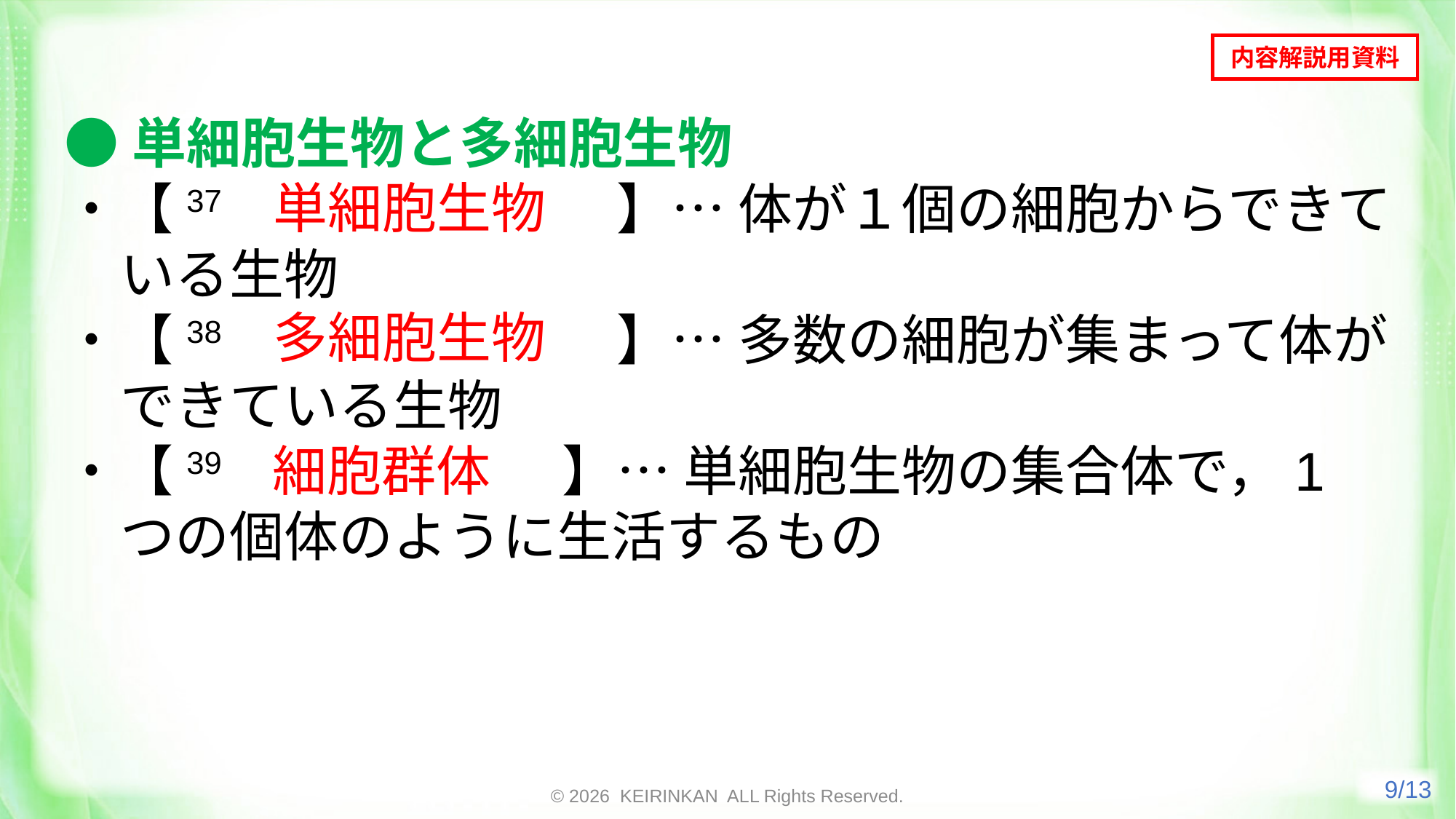

内容解説用資料
●単細胞生物と多細胞生物
・【37　単細胞生物　】… 体が１個の細胞からできている生物
・【38　多細胞生物　】… 多数の細胞が集まって体ができている生物
・【39　細胞群体　】… 単細胞生物の集合体で，1 つの個体のように生活するもの
単細胞生物
多細胞生物
細胞群体
9/13
© 2026  KEIRINKAN  ALL Rights Reserved.